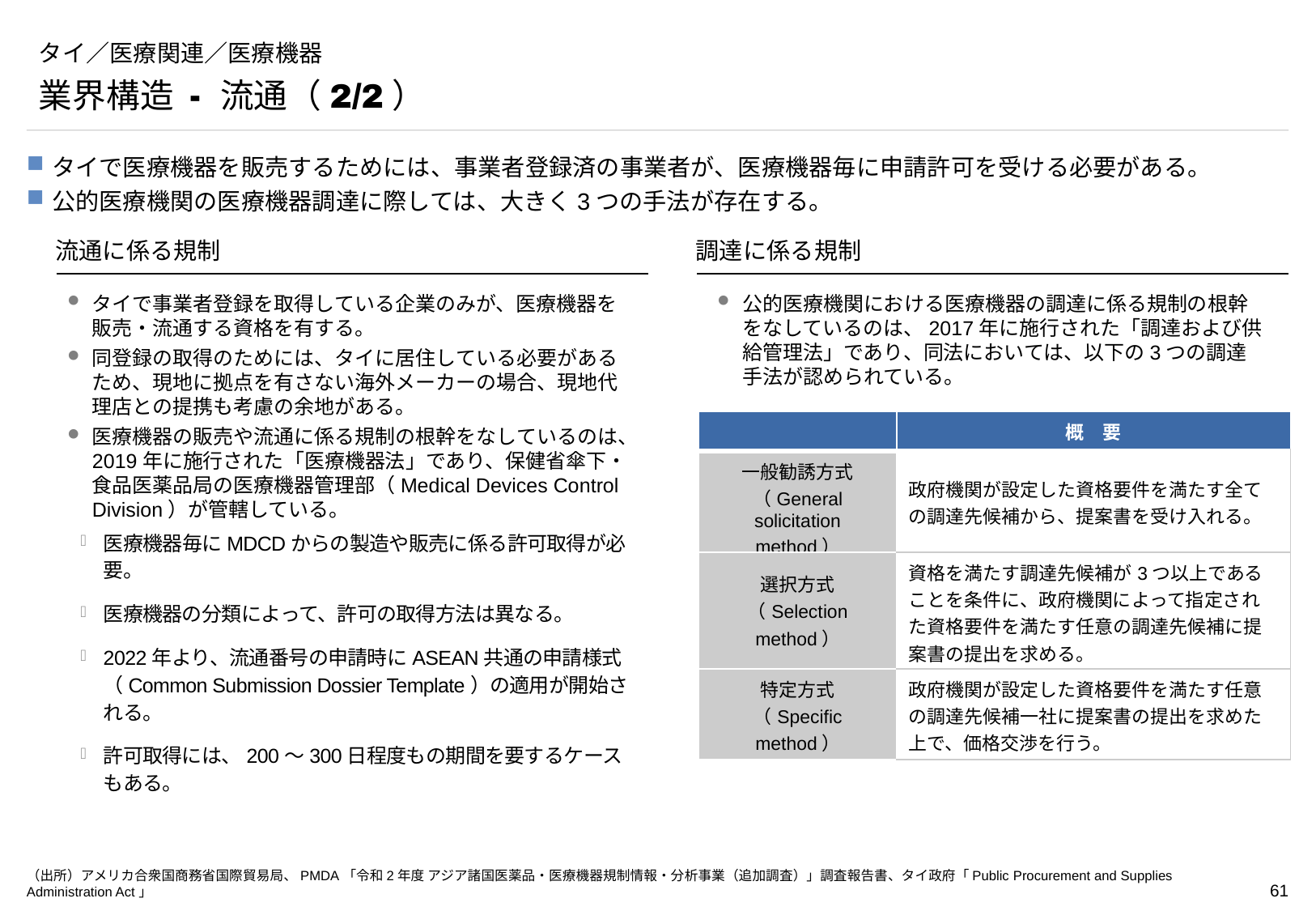

# タイ／医療関連／医療機器
業界構造 - 流通（2/2）
タイで医療機器を販売するためには、事業者登録済の事業者が、医療機器毎に申請許可を受ける必要がある。
公的医療機関の医療機器調達に際しては、大きく3つの手法が存在する。
流通に係る規制
調達に係る規制
タイで事業者登録を取得している企業のみが、医療機器を販売・流通する資格を有する。
同登録の取得のためには、タイに居住している必要があるため、現地に拠点を有さない海外メーカーの場合、現地代理店との提携も考慮の余地がある。
医療機器の販売や流通に係る規制の根幹をなしているのは、2019年に施行された「医療機器法」であり、保健省傘下・食品医薬品局の医療機器管理部（Medical Devices Control Division）が管轄している。
医療機器毎にMDCDからの製造や販売に係る許可取得が必要。
医療機器の分類によって、許可の取得方法は異なる。
2022年より、流通番号の申請時にASEAN共通の申請様式（Common Submission Dossier Template）の適用が開始される。
許可取得には、200～300日程度もの期間を要するケースもある。
公的医療機関における医療機器の調達に係る規制の根幹をなしているのは、2017年に施行された「調達および供給管理法」であり、同法においては、以下の3つの調達手法が認められている。
|  | 概　要 |
| --- | --- |
| 一般勧誘方式 （General solicitation method） | 政府機関が設定した資格要件を満たす全ての調達先候補から、提案書を受け入れる。 |
| 選択方式 （Selection method） | 資格を満たす調達先候補が3つ以上であることを条件に、政府機関によって指定された資格要件を満たす任意の調達先候補に提案書の提出を求める。 |
| 特定方式 （Specific method） | 政府機関が設定した資格要件を満たす任意の調達先候補一社に提案書の提出を求めた上で、価格交渉を行う。 |
（出所）アメリカ合衆国商務省国際貿易局、PMDA「令和2年度 アジア諸国医薬品・医療機器規制情報・分析事業（追加調査）」調査報告書、タイ政府「Public Procurement and Supplies Administration Act」